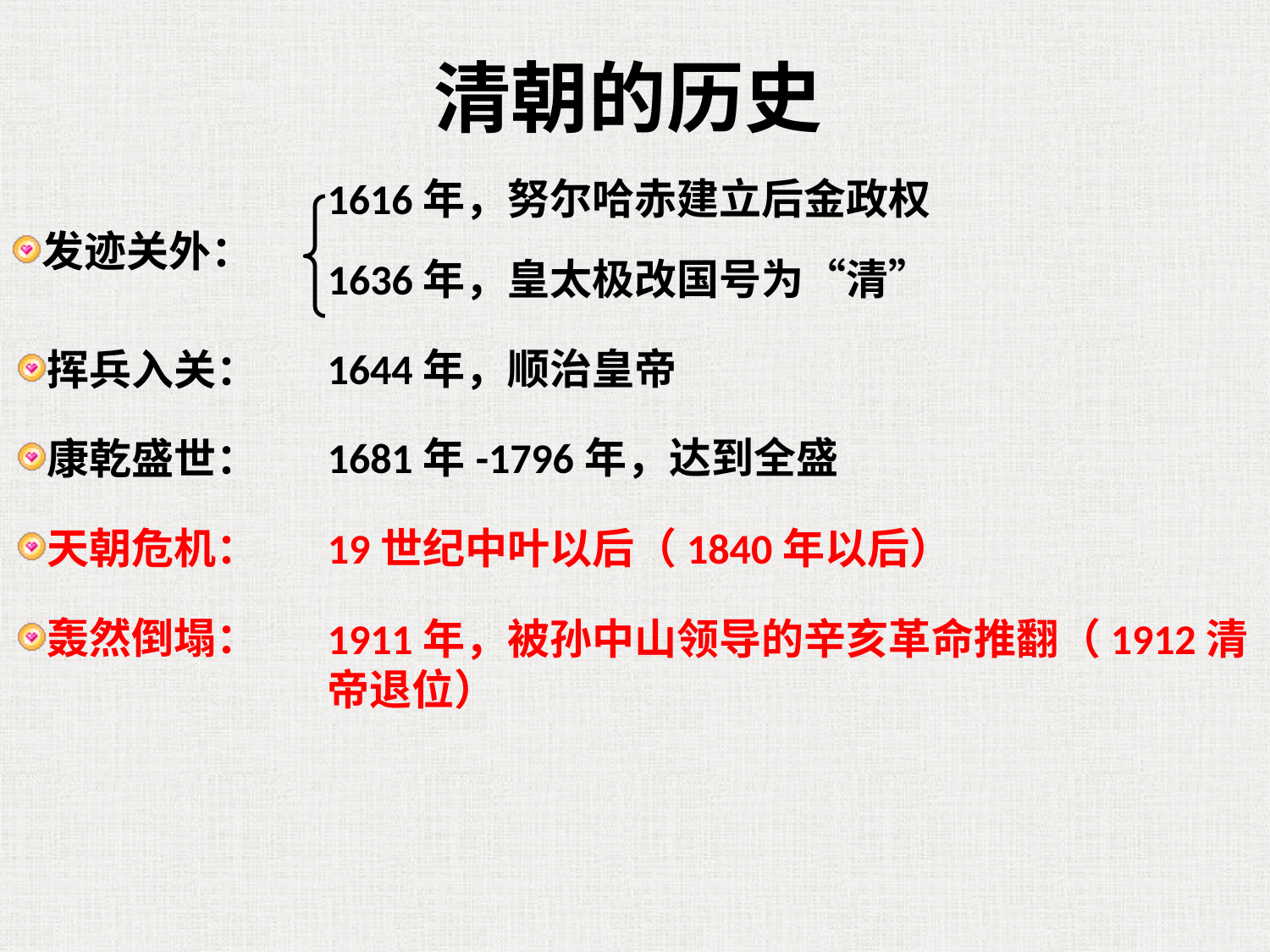

# 清朝的历史
1616年，努尔哈赤建立后金政权

发迹关外：
1636年，皇太极改国号为“清”
1644年，顺治皇帝
挥兵入关：
1681年-1796年，达到全盛
康乾盛世：
天朝危机：
19世纪中叶以后（1840年以后）
轰然倒塌：
1911年，被孙中山领导的辛亥革命推翻（1912清帝退位）